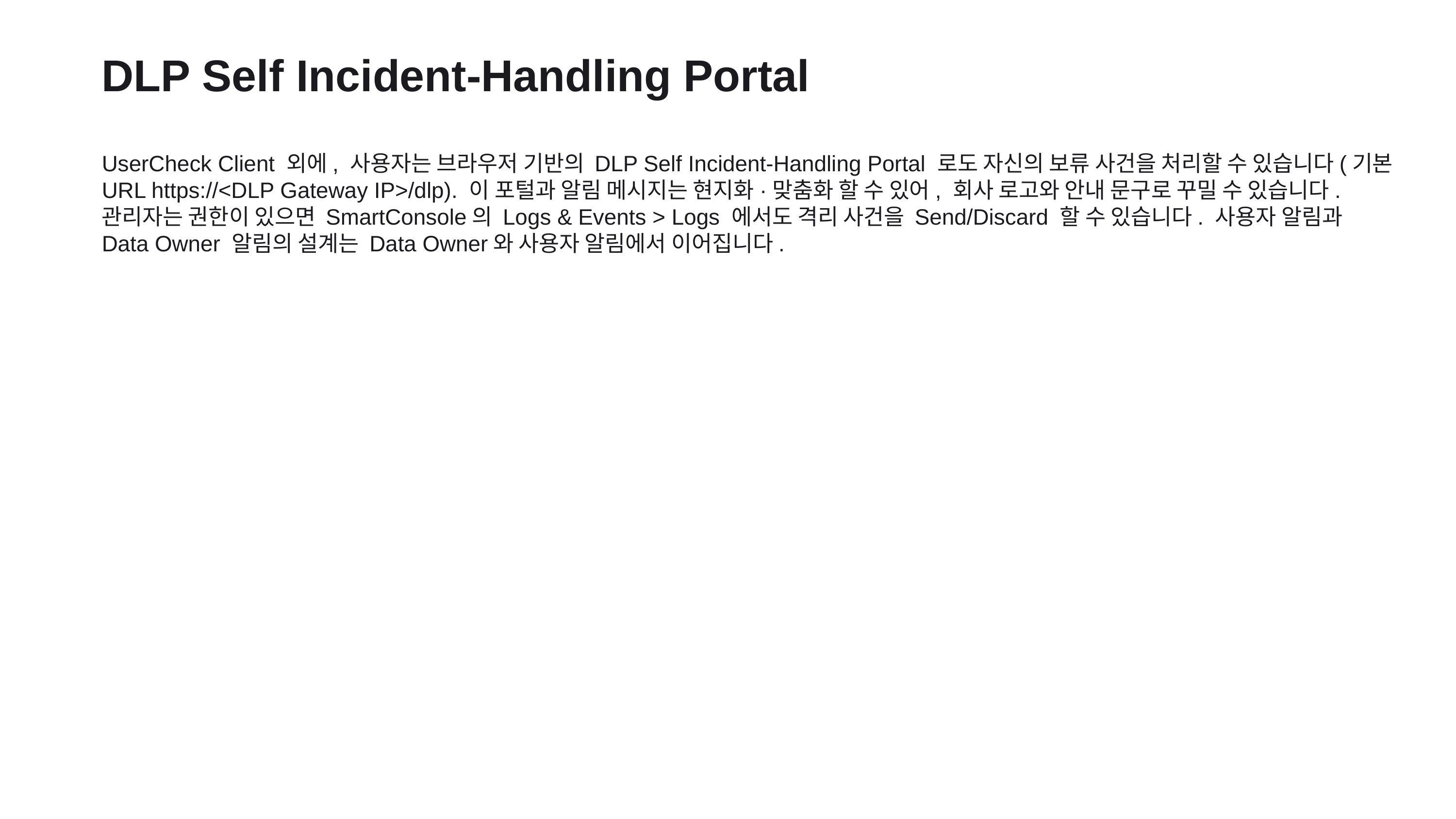

DLP Self Incident-Handling Portal
UserCheck Client 외에, 사용자는 브라우저 기반의 DLP Self Incident-Handling Portal 로도 자신의 보류 사건을 처리할 수 있습니다(기본 URL https://<DLP Gateway IP>/dlp). 이 포털과 알림 메시지는 현지화·맞춤화 할 수 있어, 회사 로고와 안내 문구로 꾸밀 수 있습니다. 관리자는 권한이 있으면 SmartConsole의 Logs & Events > Logs 에서도 격리 사건을 Send/Discard 할 수 있습니다. 사용자 알림과 Data Owner 알림의 설계는 Data Owner와 사용자 알림에서 이어집니다.